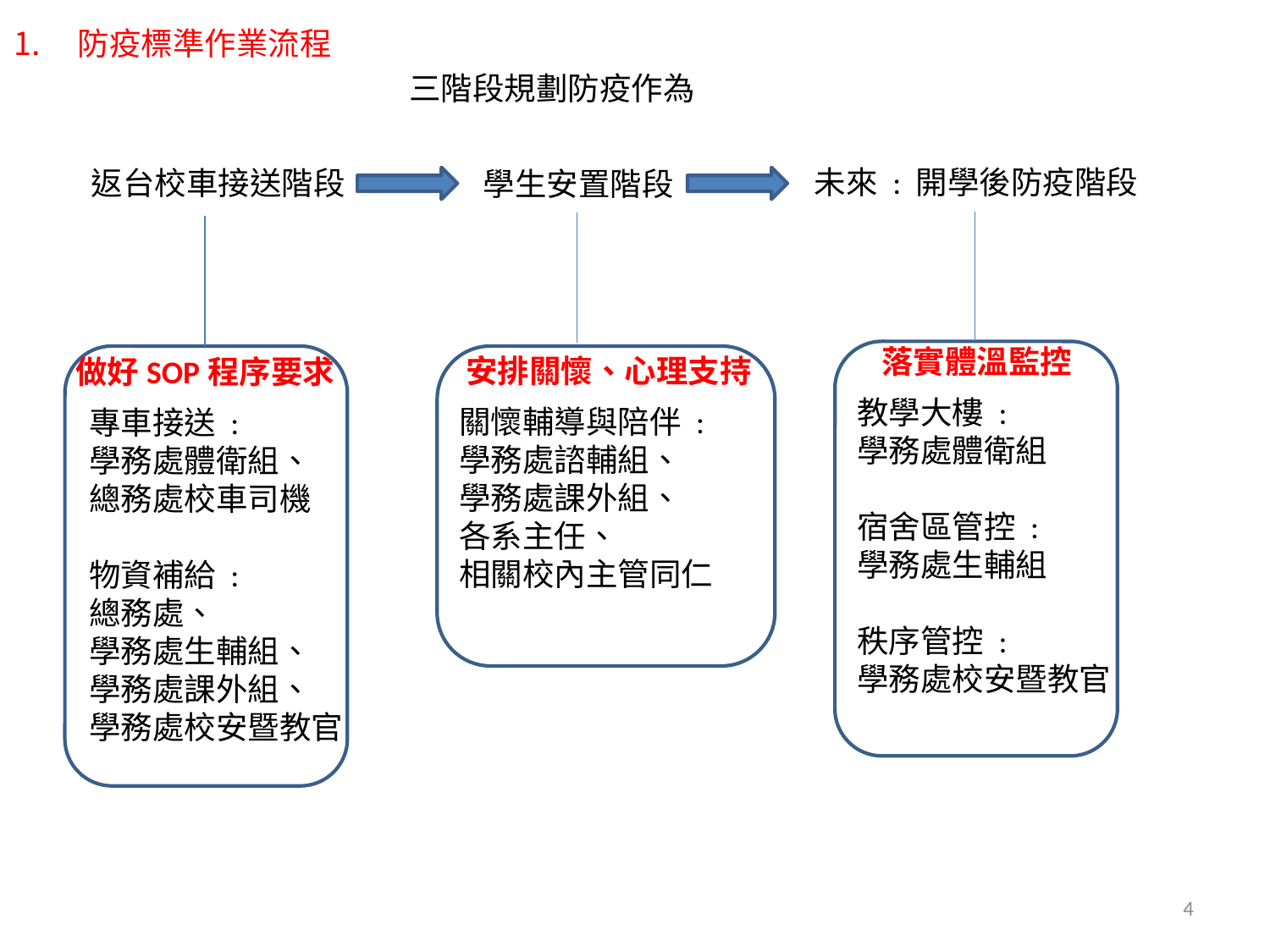

防疫標準作業流程
三階段規劃防疫作為
未來 : 開學後防疫階段
返台校車接送階段
學生安置階段

落實體溫監控

安排關懷、心理支持

做好SOP程序要求

教學大樓 :
學務處體衛組

宿舍區管控 :
學務處生輔組

秩序管控 :
學務處校安暨教官
關懷輔導與陪伴 :
學務處諮輔組、
學務處課外組、
各系主任、
相關校內主管同仁
專車接送 :
學務處體衛組、
總務處校車司機

物資補給 :
總務處、
學務處生輔組、
學務處課外組、
學務處校安暨教官
4